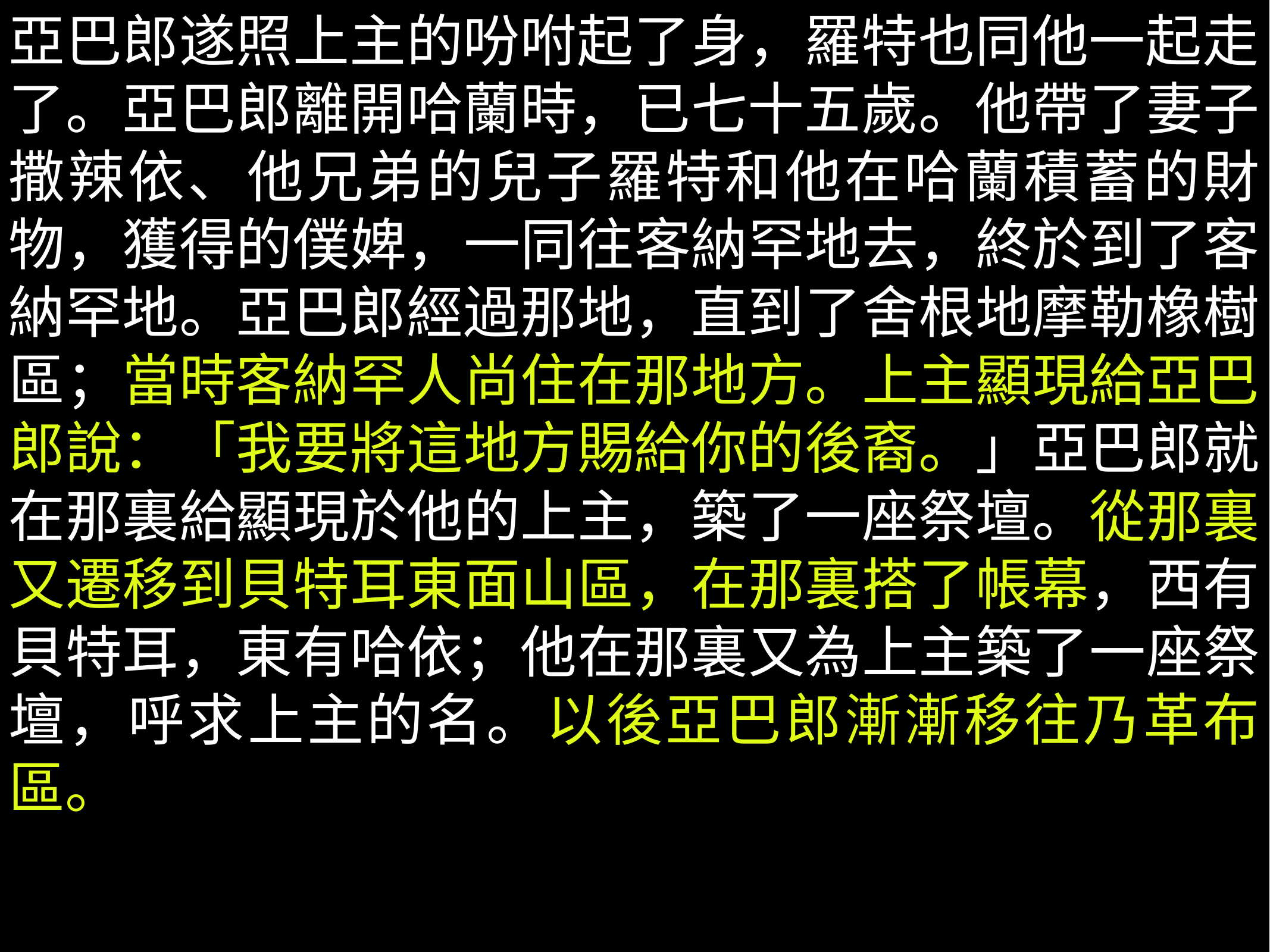

亞巴郎遂照上主的吩咐起了身，羅特也同他一起走了。亞巴郎離開哈蘭時，已七十五歲。他帶了妻子撒辣依、他兄弟的兒子羅特和他在哈蘭積蓄的財物，獲得的僕婢，一同往客納罕地去，終於到了客納罕地。亞巴郎經過那地，直到了舍根地摩勒橡樹區；當時客納罕人尚住在那地方。上主顯現給亞巴郎說：「我要將這地方賜給你的後裔。」亞巴郎就在那裏給顯現於他的上主，築了一座祭壇。從那裏又遷移到貝特耳東面山區，在那裏搭了帳幕，西有貝特耳，東有哈依；他在那裏又為上主築了一座祭壇，呼求上主的名。以後亞巴郎漸漸移往乃革布區。